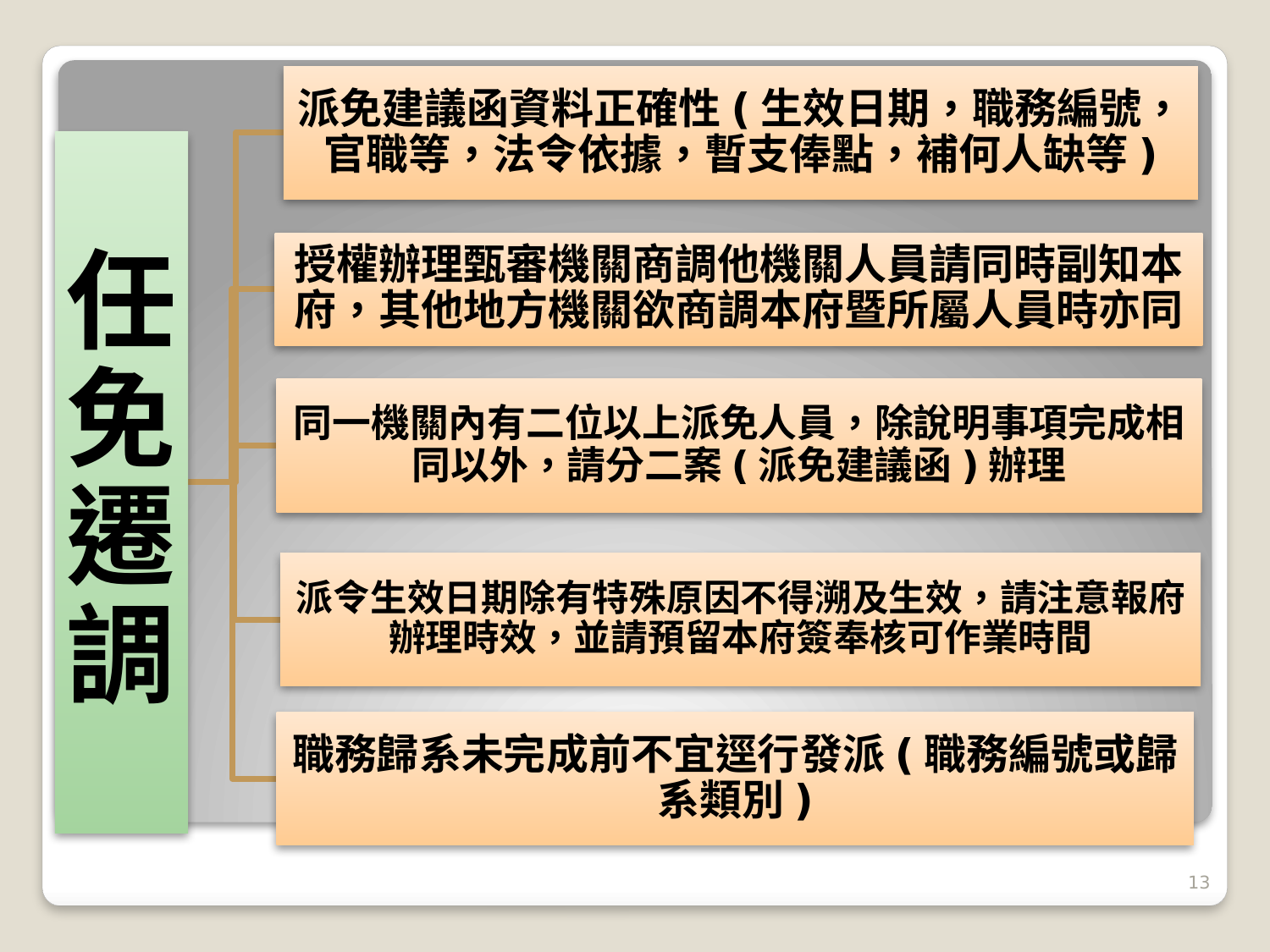

任免遷調
派免建議函資料正確性(生效日期，職務編號，官職等，法令依據，暫支俸點，補何人缺等)
授權辦理甄審機關商調他機關人員請同時副知本府，其他地方機關欲商調本府暨所屬人員時亦同
同一機關內有二位以上派免人員，除說明事項完成相同以外，請分二案(派免建議函)辦理
派令生效日期除有特殊原因不得溯及生效，請注意報府辦理時效，並請預留本府簽奉核可作業時間
職務歸系未完成前不宜逕行發派(職務編號或歸系類別)
13